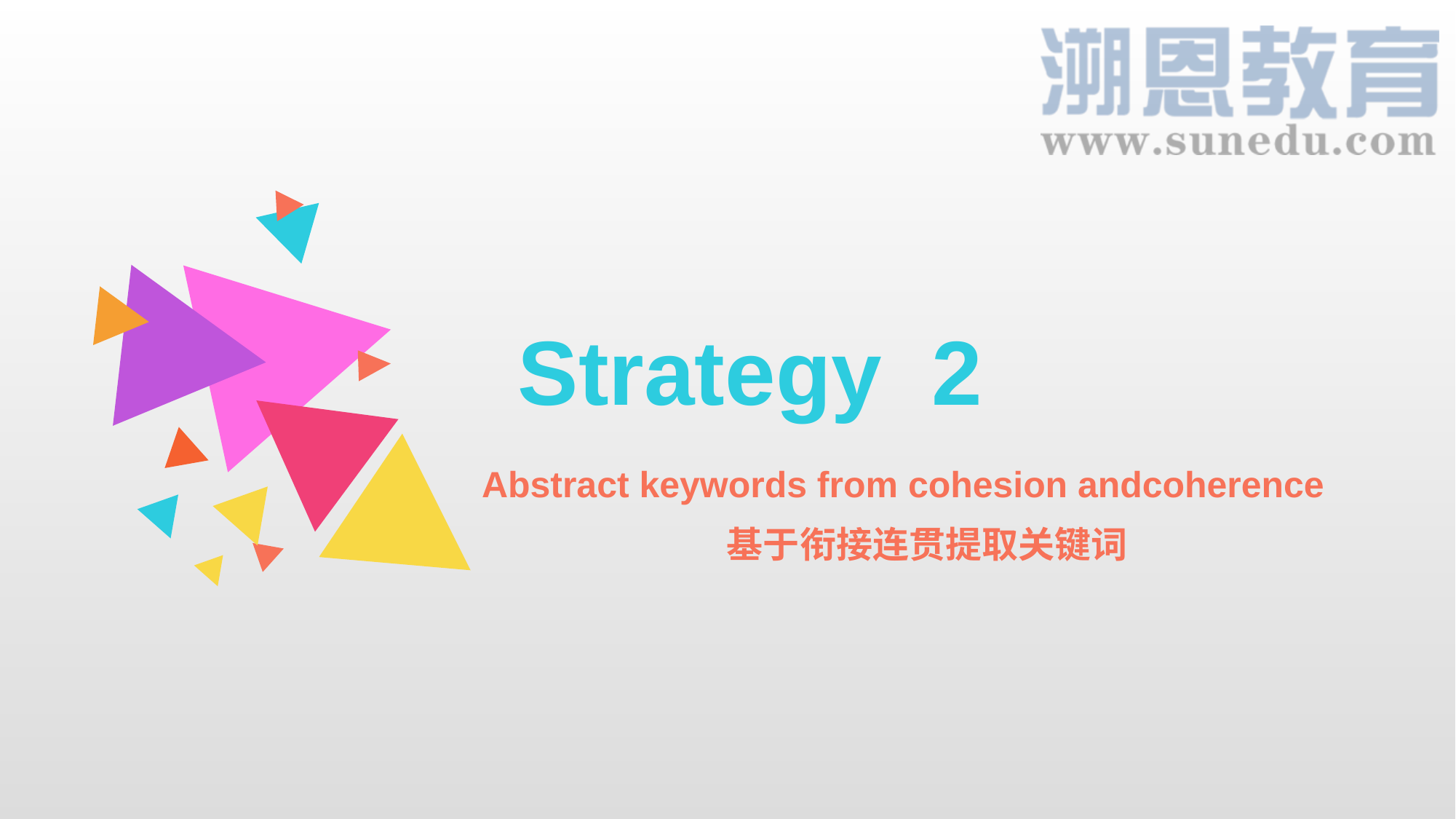

Strategy  2

Abstract keywords from cohesion andcoherence
基于衔接连贯提取关键词